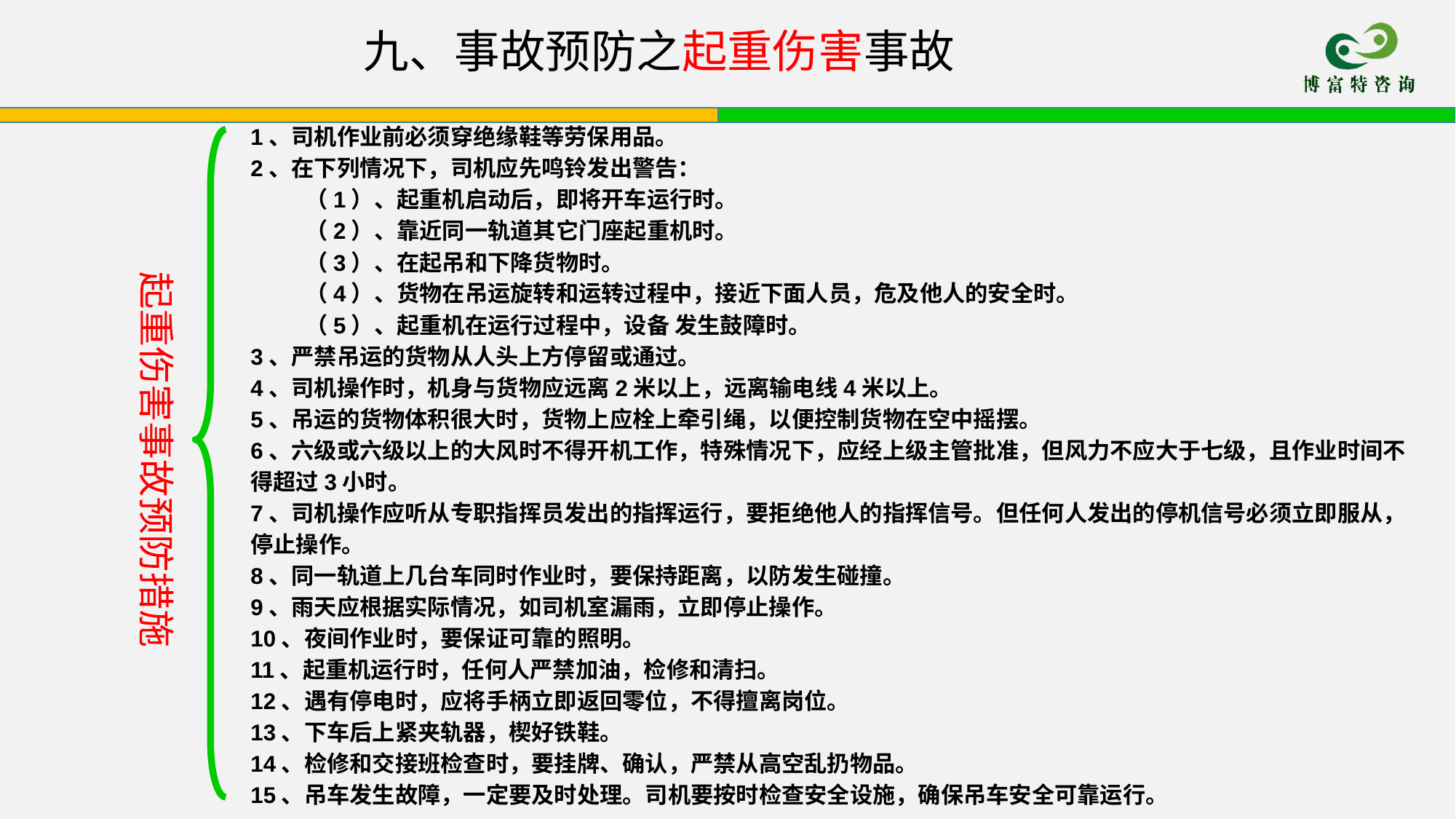

# 九、事故预防之起重伤害事故
1、司机作业前必须穿绝缘鞋等劳保用品。
2、在下列情况下，司机应先鸣铃发出警告：
（1）、起重机启动后，即将开车运行时。
（2）、靠近同一轨道其它门座起重机时。
（3）、在起吊和下降货物时。
（4）、货物在吊运旋转和运转过程中，接近下面人员，危及他人的安全时。
（5）、起重机在运行过程中，设备 发生鼓障时。
3、严禁吊运的货物从人头上方停留或通过。
4、司机操作时，机身与货物应远离2米以上，远离输电线4米以上。
5、吊运的货物体积很大时，货物上应栓上牵引绳，以便控制货物在空中摇摆。
6、六级或六级以上的大风时不得开机工作，特殊情况下，应经上级主管批准，但风力不应大于七级，且作业时间不得超过3小时。
7、司机操作应听从专职指挥员发出的指挥运行，要拒绝他人的指挥信号。但任何人发出的停机信号必须立即服从，停止操作。
8、同一轨道上几台车同时作业时，要保持距离，以防发生碰撞。
9、雨天应根据实际情况，如司机室漏雨，立即停止操作。
10、夜间作业时，要保证可靠的照明。
11、起重机运行时，任何人严禁加油，检修和清扫。
12、遇有停电时，应将手柄立即返回零位，不得擅离岗位。
13、下车后上紧夹轨器，楔好铁鞋。
14、检修和交接班检查时，要挂牌、确认，严禁从高空乱扔物品。
15、吊车发生故障，一定要及时处理。司机要按时检查安全设施，确保吊车安全可靠运行。

起重伤害事故预防措施
44